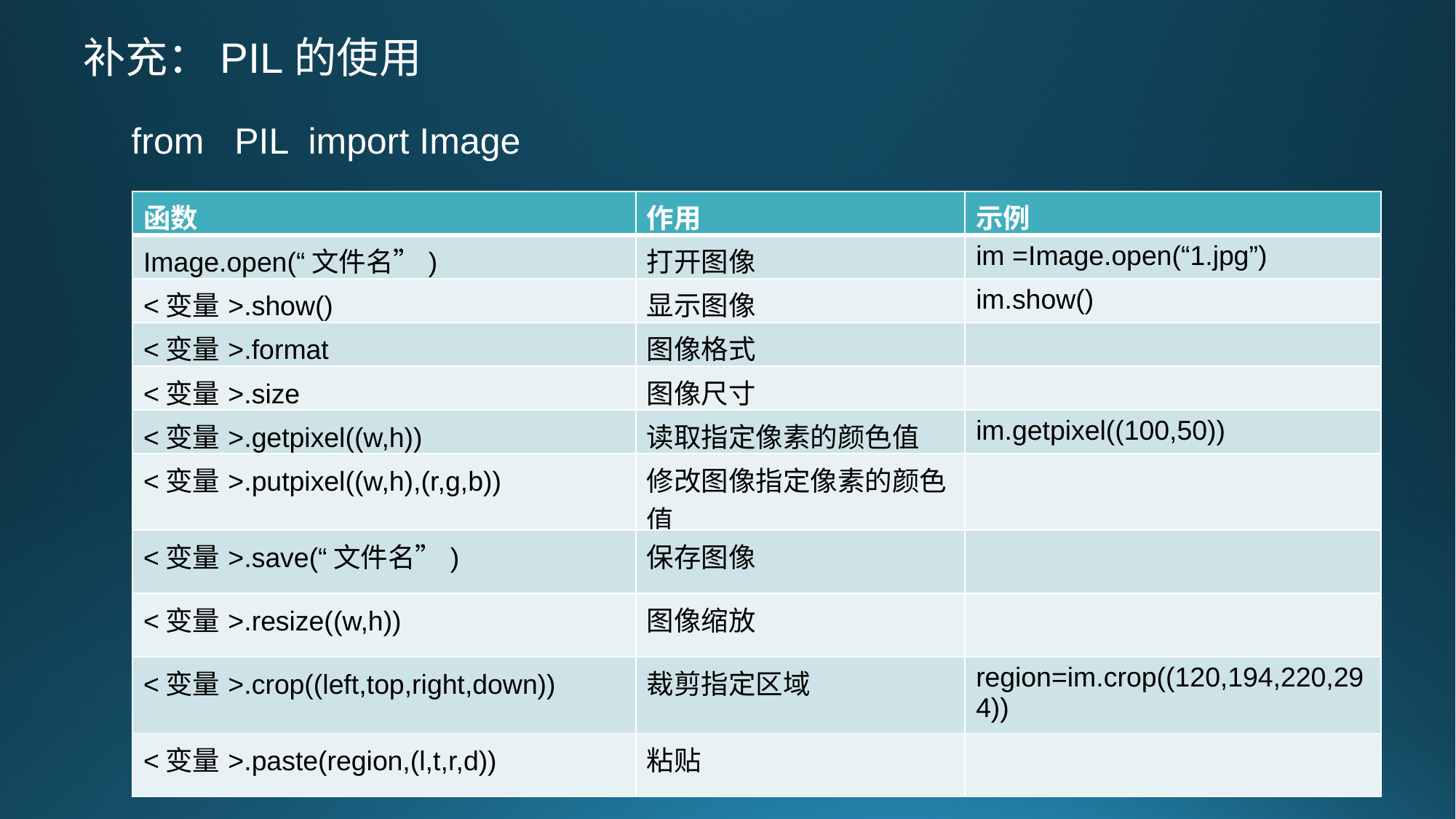

补充：PIL的使用
from   PIL  import Image
| 函数 | 作用 | 示例 |
| --- | --- | --- |
| Image.open(“文件名”) | 打开图像 | im =Image.open(“1.jpg”) |
| <变量>.show() | 显示图像 | im.show() |
| <变量>.format | 图像格式 |  |
| <变量>.size | 图像尺寸 |  |
| <变量>.getpixel((w,h)) | 读取指定像素的颜色值 | im.getpixel((100,50)) |
| <变量>.putpixel((w,h),(r,g,b)) | 修改图像指定像素的颜色值 |  |
| <变量>.save(“文件名”) | 保存图像 |  |
| <变量>.resize((w,h)) | 图像缩放 |  |
| <变量>.crop((left,top,right,down)) | 裁剪指定区域 | region=im.crop((120,194,220,294)) |
| <变量>.paste(region,(l,t,r,d)) | 粘贴 |  |